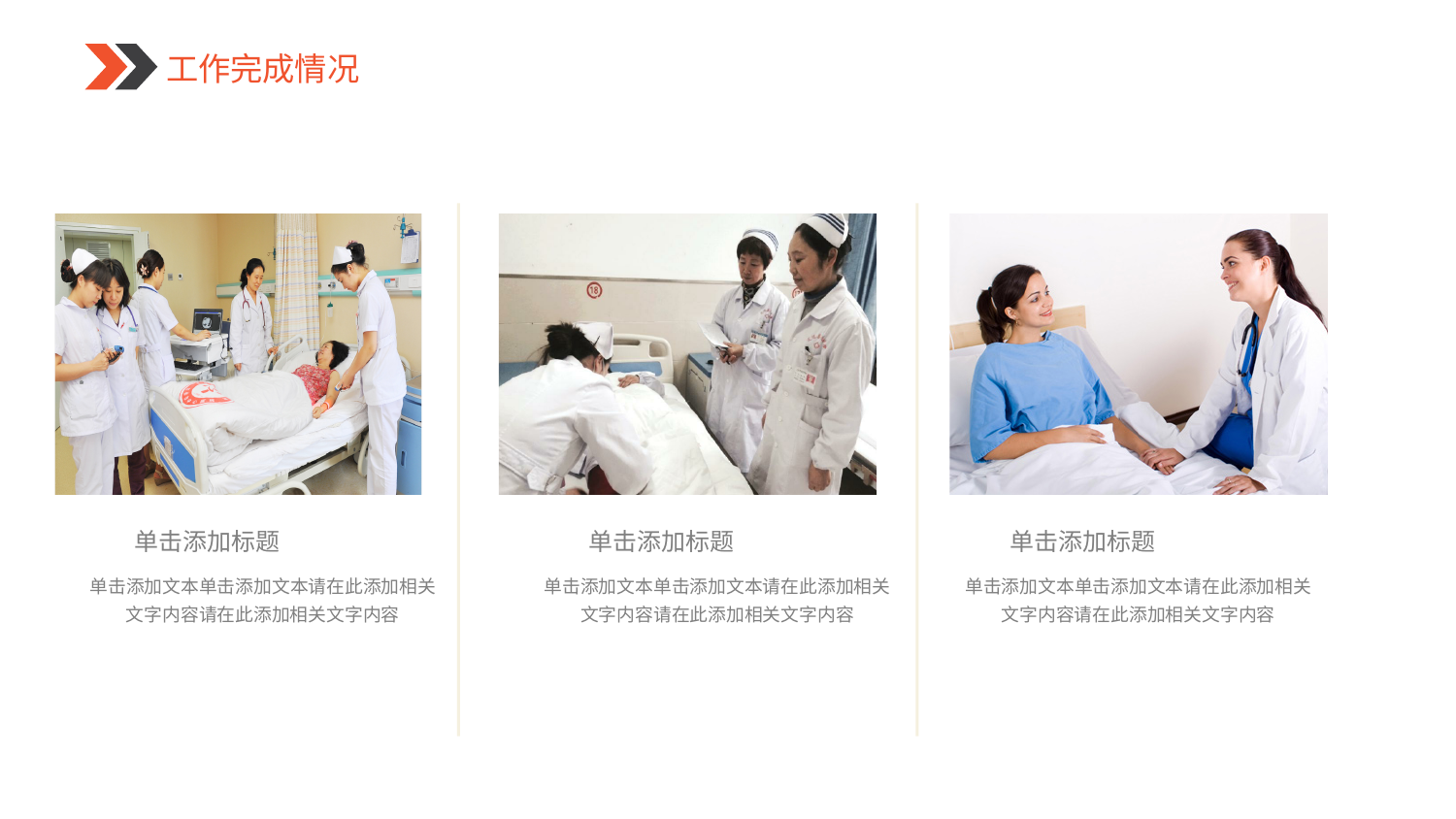

单击添加标题
单击添加标题
单击添加标题
单击添加文本单击添加文本请在此添加相关文字内容请在此添加相关文字内容
单击添加文本单击添加文本请在此添加相关文字内容请在此添加相关文字内容
单击添加文本单击添加文本请在此添加相关文字内容请在此添加相关文字内容